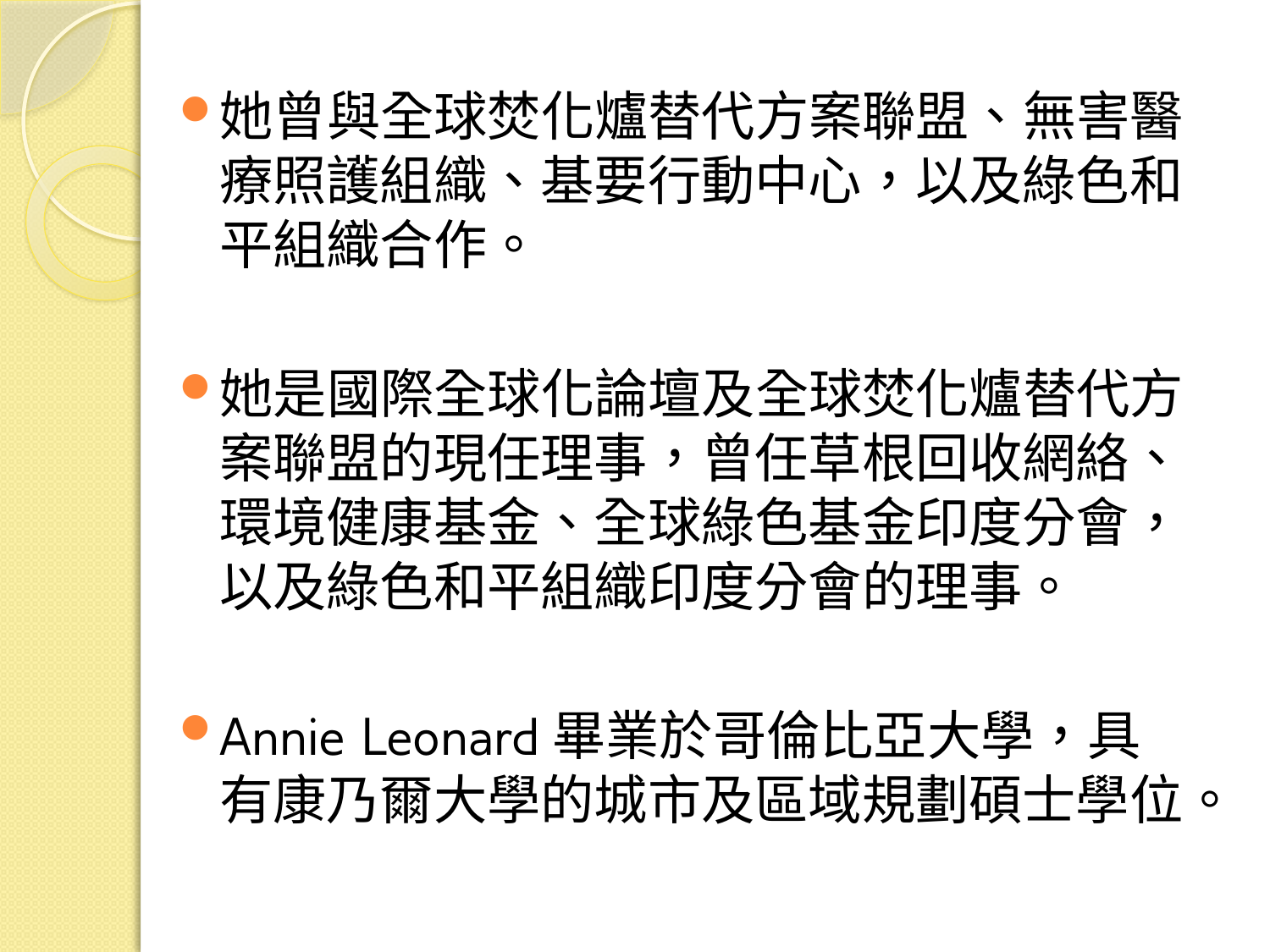

她曾與全球焚化爐替代方案聯盟、無害醫療照護組織、基要行動中心，以及綠色和平組織合作。

她是國際全球化論壇及全球焚化爐替代方案聯盟的現任理事，曾任草根回收網絡、環境健康基金、全球綠色基金印度分會，以及綠色和平組織印度分會的理事。

Annie Leonard畢業於哥倫比亞大學，具有康乃爾大學的城市及區域規劃碩士學位。